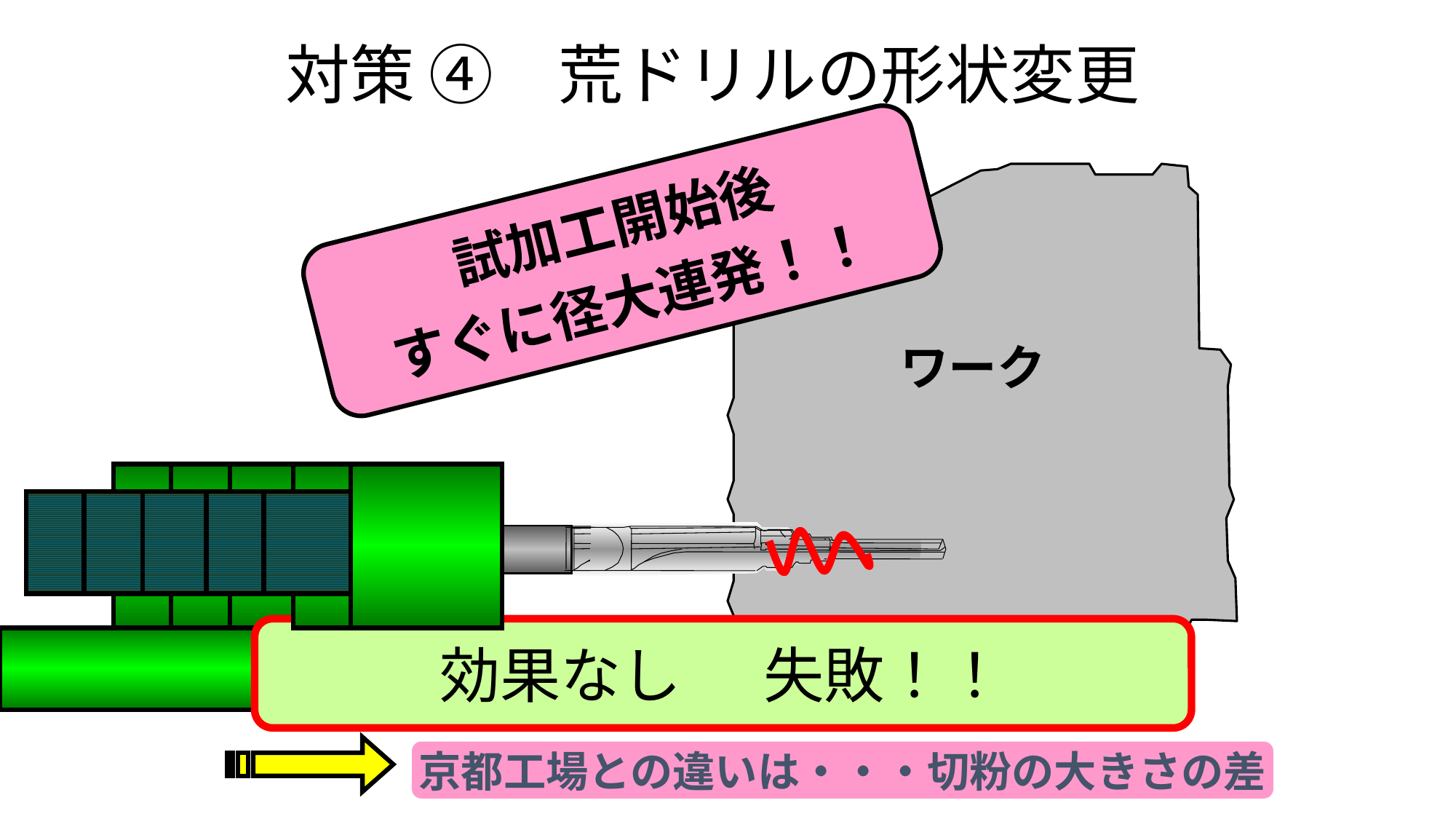

# 対策 ④　荒ドリルの形状変更

ワーク
試加工開始後
すぐに径大連発！！

効果なし      失敗！！

京都工場との違いは・・・切粉の大きさの差